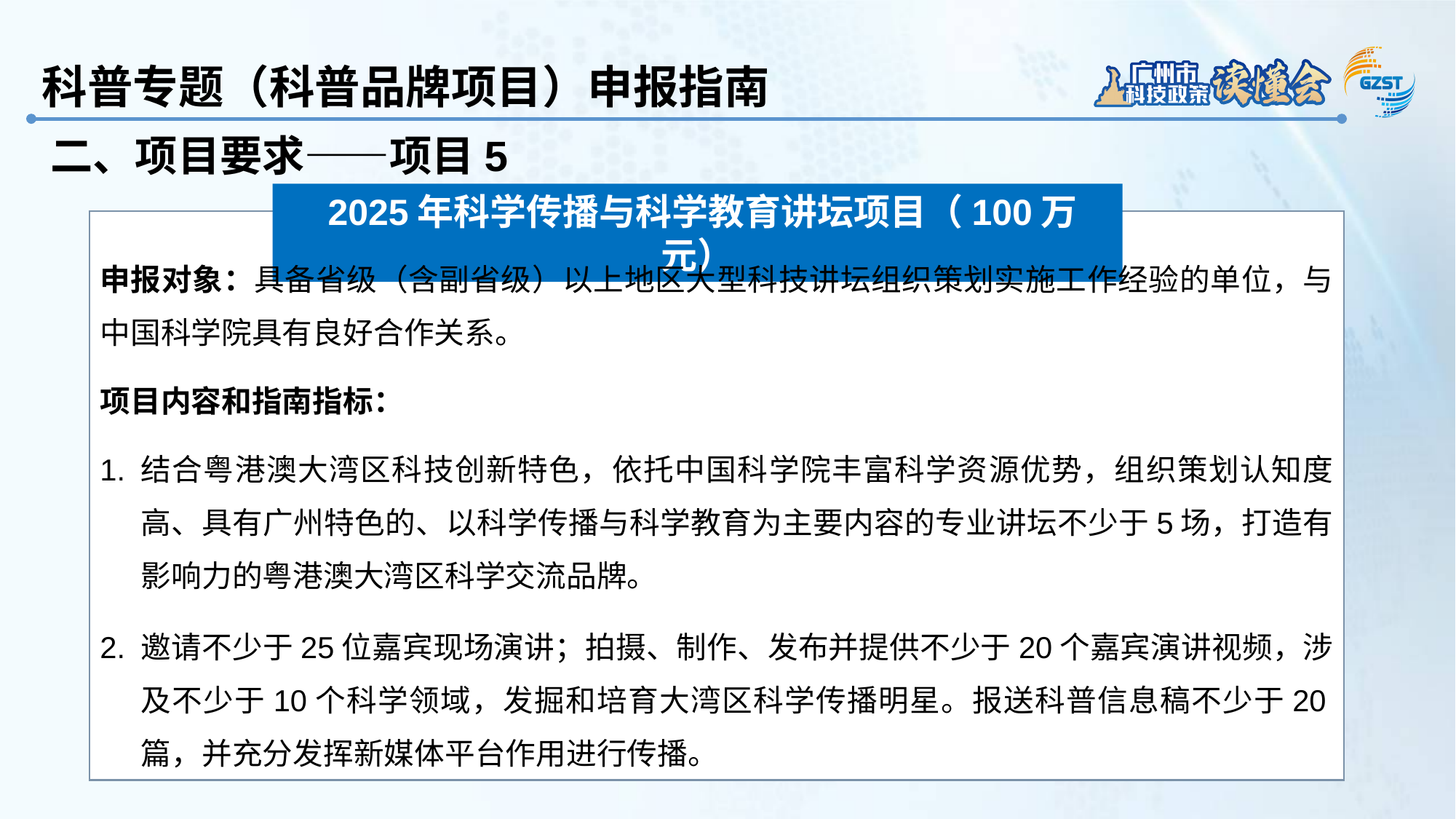

科普专题（科普品牌项目）申报指南
二、项目要求——项目5
 2025年科学传播与科学教育讲坛项目（100万元）

申报对象：具备省级（含副省级）以上地区大型科技讲坛组织策划实施工作经验的单位，与中国科学院具有良好合作关系。
项目内容和指南指标：
结合粤港澳大湾区科技创新特色，依托中国科学院丰富科学资源优势，组织策划认知度高、具有广州特色的、以科学传播与科学教育为主要内容的专业讲坛不少于5场，打造有影响力的粤港澳大湾区科学交流品牌。
邀请不少于25位嘉宾现场演讲；拍摄、制作、发布并提供不少于20个嘉宾演讲视频，涉及不少于10个科学领域，发掘和培育大湾区科学传播明星。报送科普信息稿不少于20篇，并充分发挥新媒体平台作用进行传播。